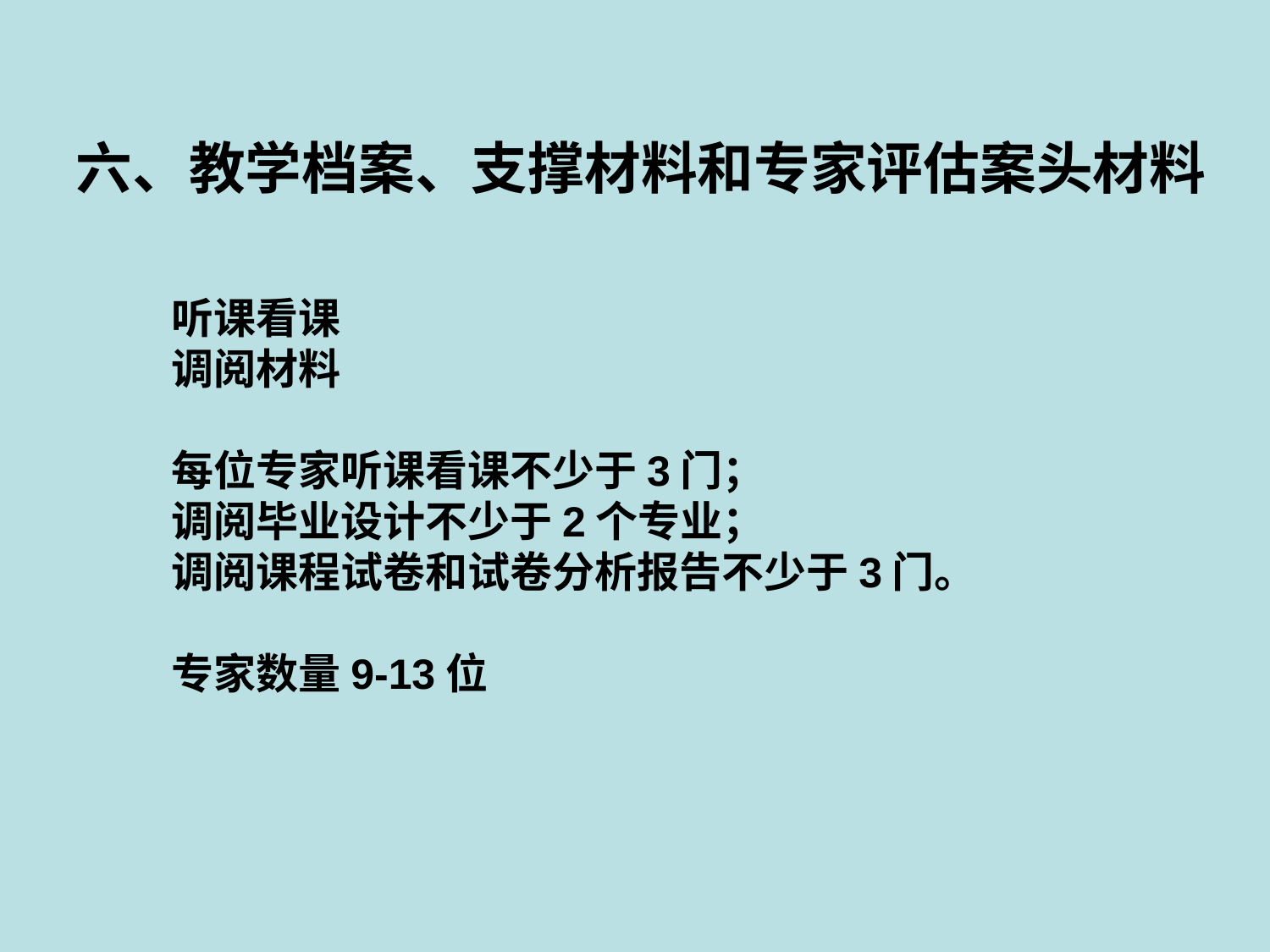

六、教学档案、支撑材料和专家评估案头材料
听课看课
调阅材料

每位专家听课看课不少于3门；
调阅毕业设计不少于2个专业；
调阅课程试卷和试卷分析报告不少于3门。

专家数量9-13位